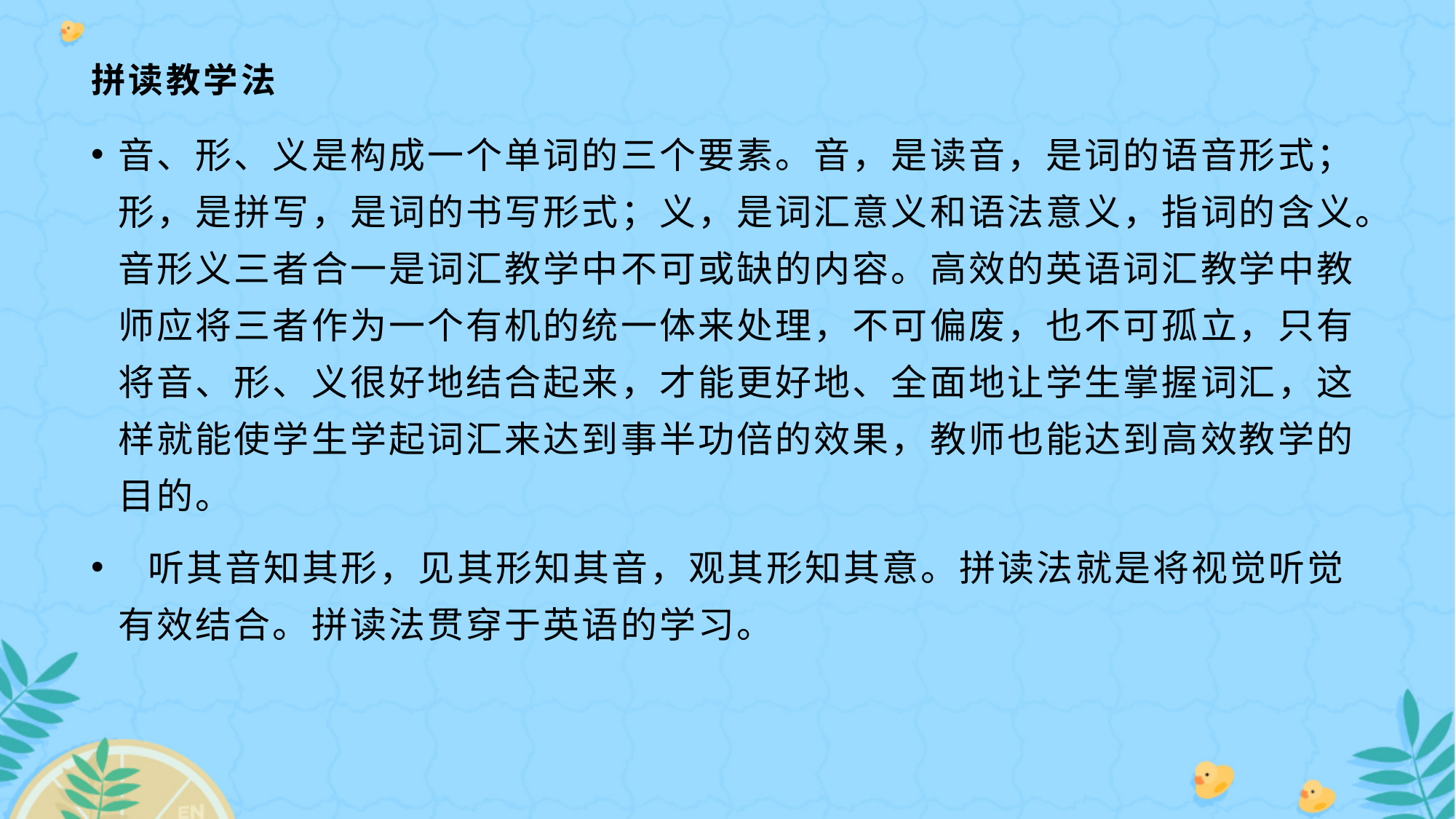

# 拼读教学法
音、形、义是构成一个单词的三个要素。音，是读音，是词的语音形式；形，是拼写，是词的书写形式；义，是词汇意义和语法意义，指词的含义。音形义三者合一是词汇教学中不可或缺的内容。高效的英语词汇教学中教师应将三者作为一个有机的统一体来处理，不可偏废，也不可孤立，只有将音、形、义很好地结合起来，才能更好地、全面地让学生掌握词汇，这样就能使学生学起词汇来达到事半功倍的效果，教师也能达到高效教学的目的。
  听其音知其形，见其形知其音，观其形知其意。拼读法就是将视觉听觉有效结合。拼读法贯穿于英语的学习。